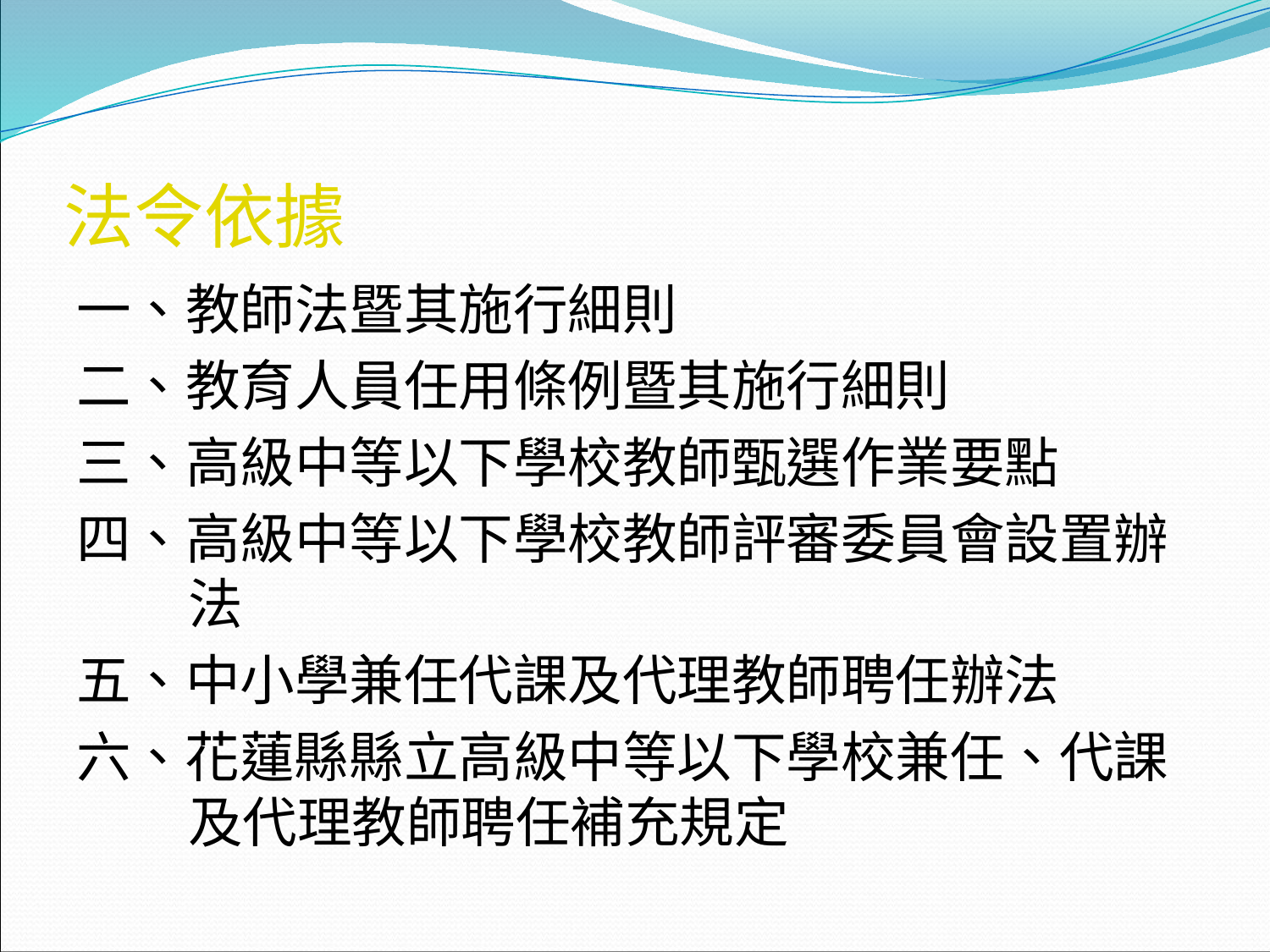

# 法令依據
一、教師法暨其施行細則
二、教育人員任用條例暨其施行細則
三、高級中等以下學校教師甄選作業要點
四、高級中等以下學校教師評審委員會設置辦法
五、中小學兼任代課及代理教師聘任辦法
六、花蓮縣縣立高級中等以下學校兼任、代課及代理教師聘任補充規定